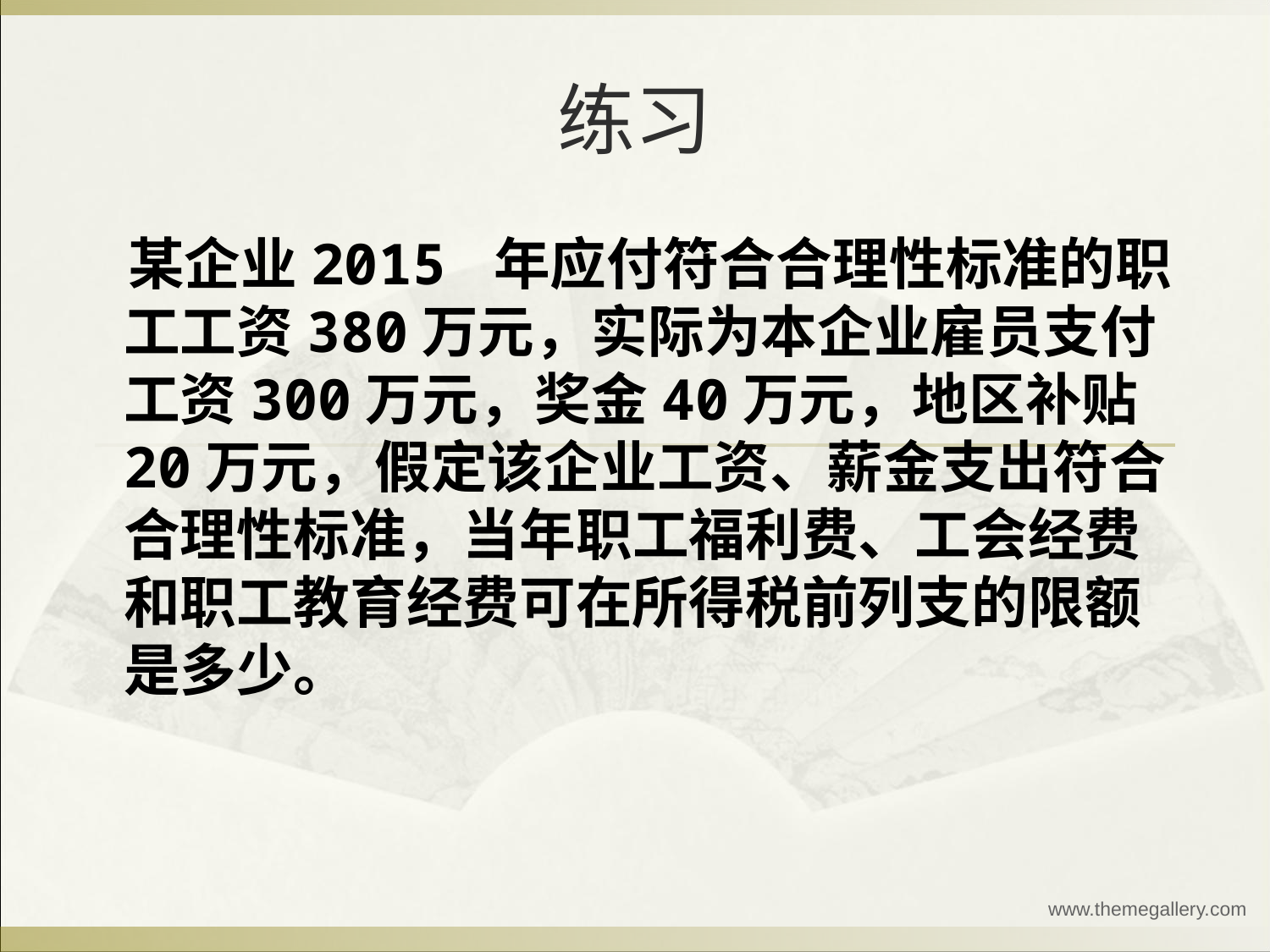

# 练习
   某企业2015 年应付符合合理性标准的职工工资380万元，实际为本企业雇员支付工资300万元，奖金40万元，地区补贴20万元，假定该企业工资、薪金支出符合合理性标准，当年职工福利费、工会经费和职工教育经费可在所得税前列支的限额是多少。
www.themegallery.com